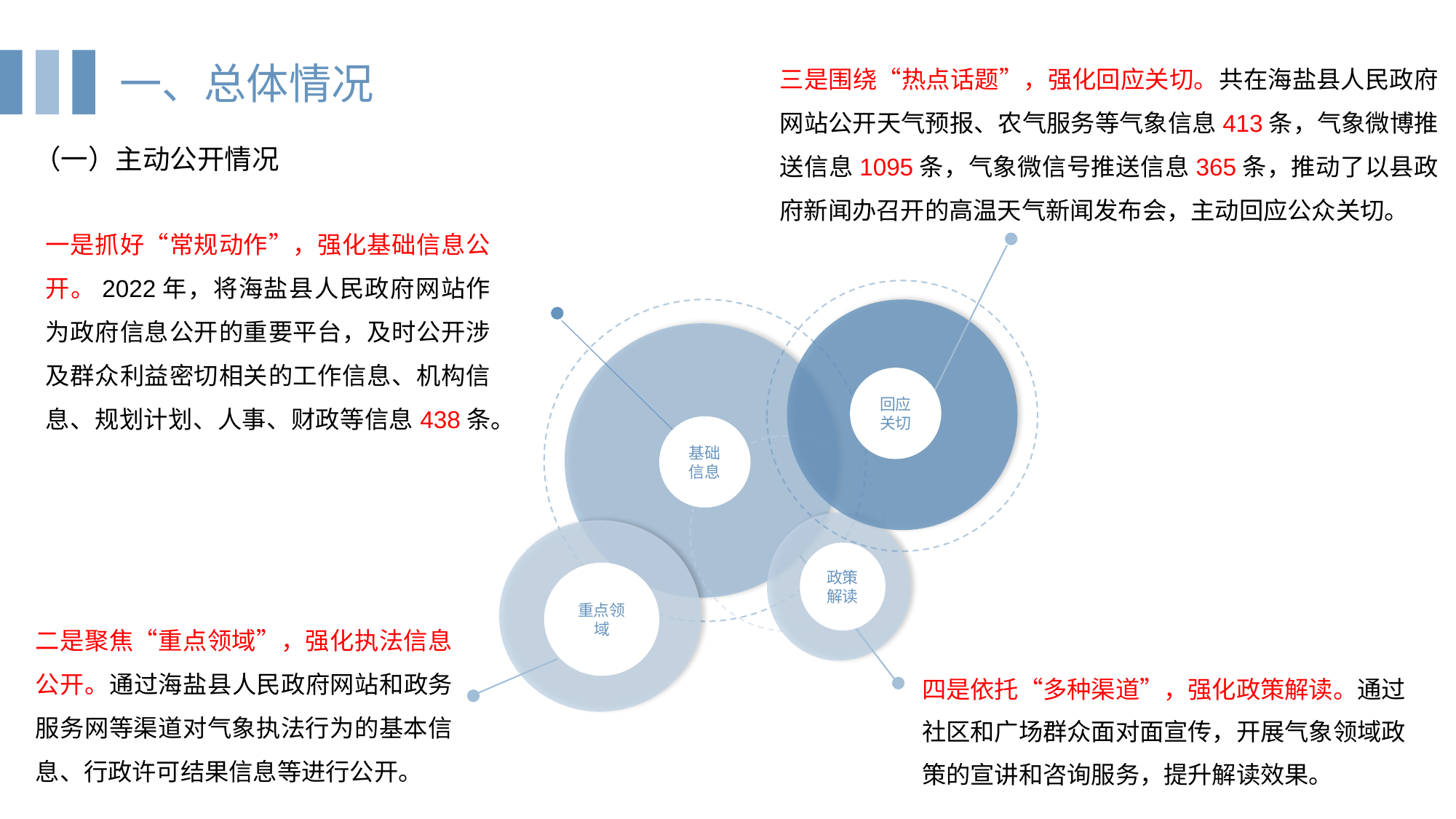

三是围绕“热点话题”，强化回应关切。共在海盐县人民政府网站公开天气预报、农气服务等气象信息413条，气象微博推送信息1095条，气象微信号推送信息365条，推动了以县政府新闻办召开的高温天气新闻发布会，主动回应公众关切。

一、总体情况
（一）主动公开情况
一是抓好“常规动作”，强化基础信息公开。2022年，将海盐县人民政府网站作为政府信息公开的重要平台，及时公开涉及群众利益密切相关的工作信息、机构信息、规划计划、人事、财政等信息438条。

回应关切
基础信息

政策解读

重点领域
二是聚焦“重点领域”，强化执法信息公开。通过海盐县人民政府网站和政务服务网等渠道对气象执法行为的基本信息、行政许可结果信息等进行公开。
四是依托“多种渠道”，强化政策解读。通过社区和广场群众面对面宣传，开展气象领域政策的宣讲和咨询服务，提升解读效果。